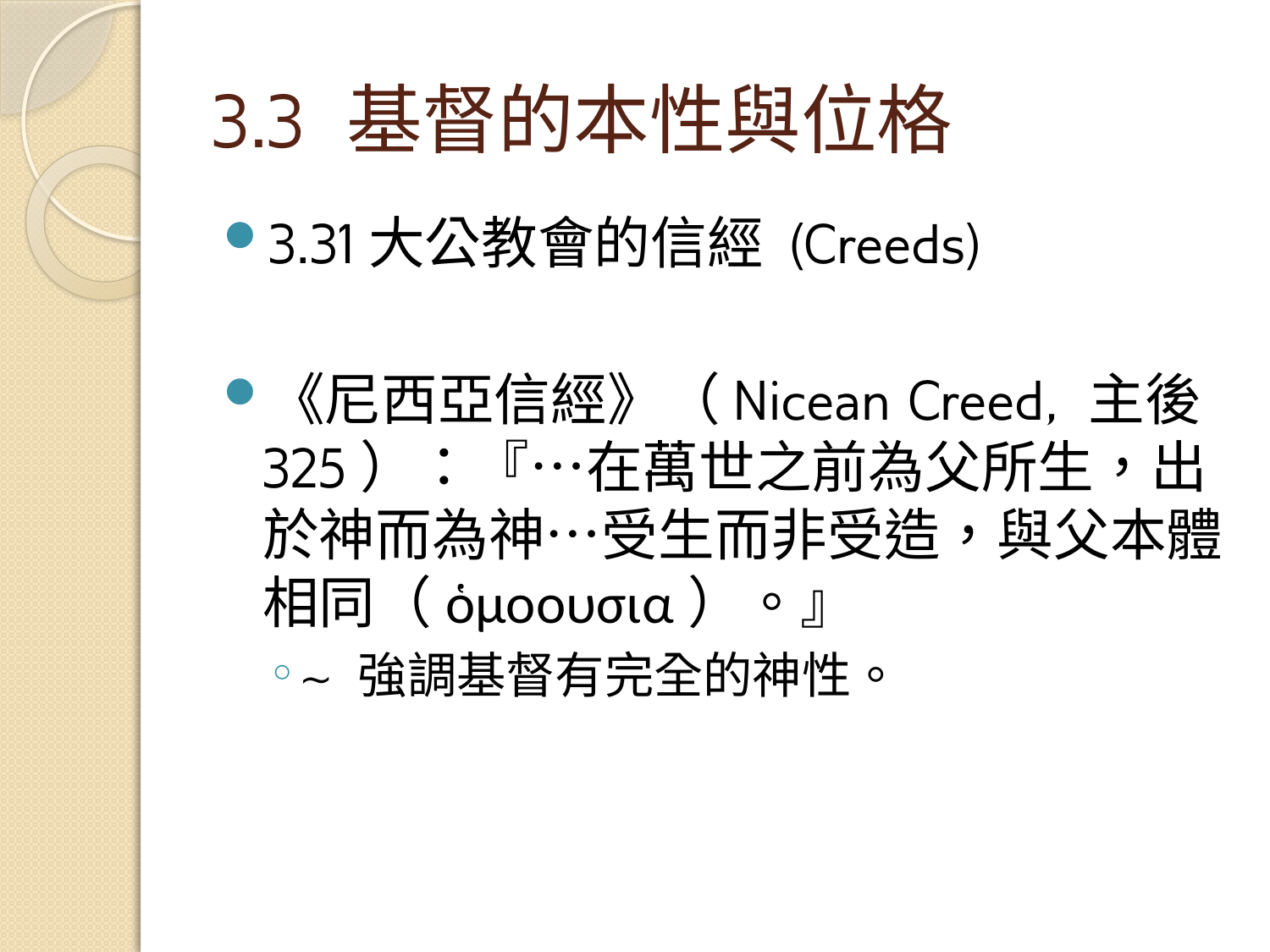

# 3.3 基督的本性與位格
3.31大公教會的信經 (Creeds)

《尼西亞信經》（Nicean Creed, 主後325）：『…在萬世之前為父所生，出於神而為神…受生而非受造，與父本體相同（ὁμοουσια）。』
~ 強調基督有完全的神性。